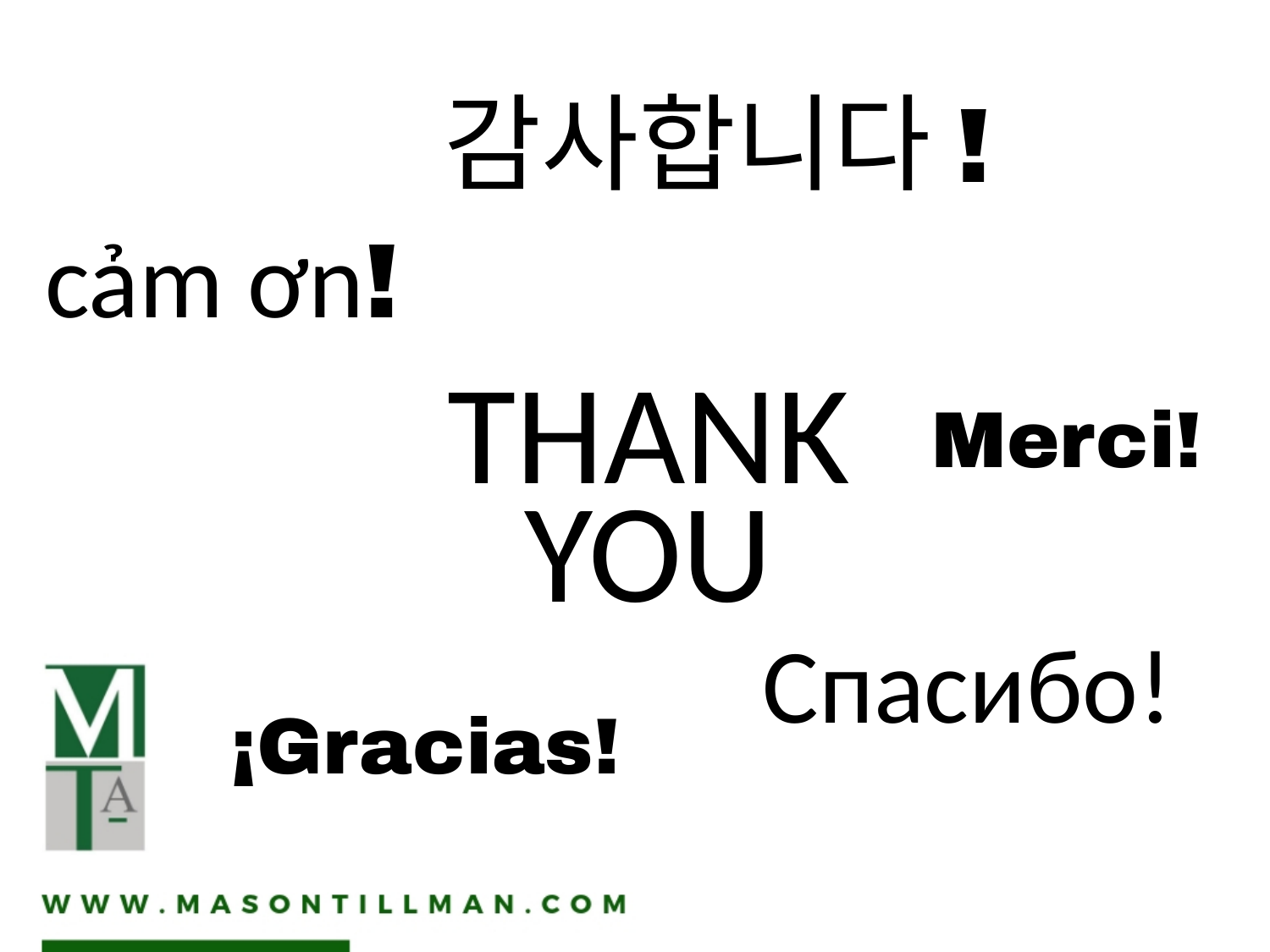

감사합니다!

cảm ơn!

THANK YOU
Merci!

Cпасибо!

¡Gracias!